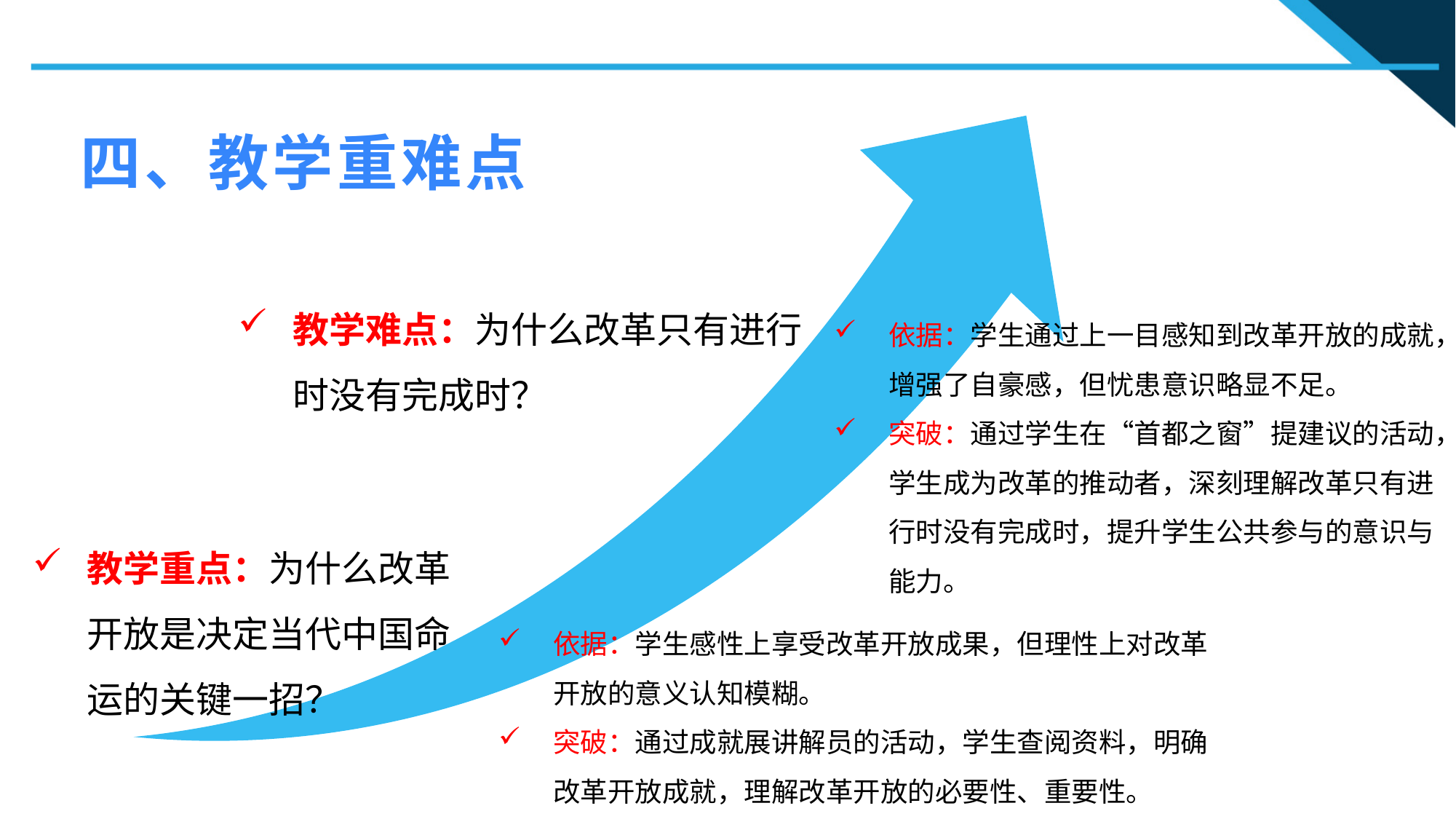

四、教学重难点

教学难点：为什么改革只有进行时没有完成时？
依据：学生通过上一目感知到改革开放的成就，增强了自豪感，但忧患意识略显不足。
突破：通过学生在“首都之窗”提建议的活动，学生成为改革的推动者，深刻理解改革只有进行时没有完成时，提升学生公共参与的意识与能力。
教学重点：为什么改革开放是决定当代中国命运的关键一招？
依据：学生感性上享受改革开放成果，但理性上对改革开放的意义认知模糊。
突破：通过成就展讲解员的活动，学生查阅资料，明确改革开放成就，理解改革开放的必要性、重要性。